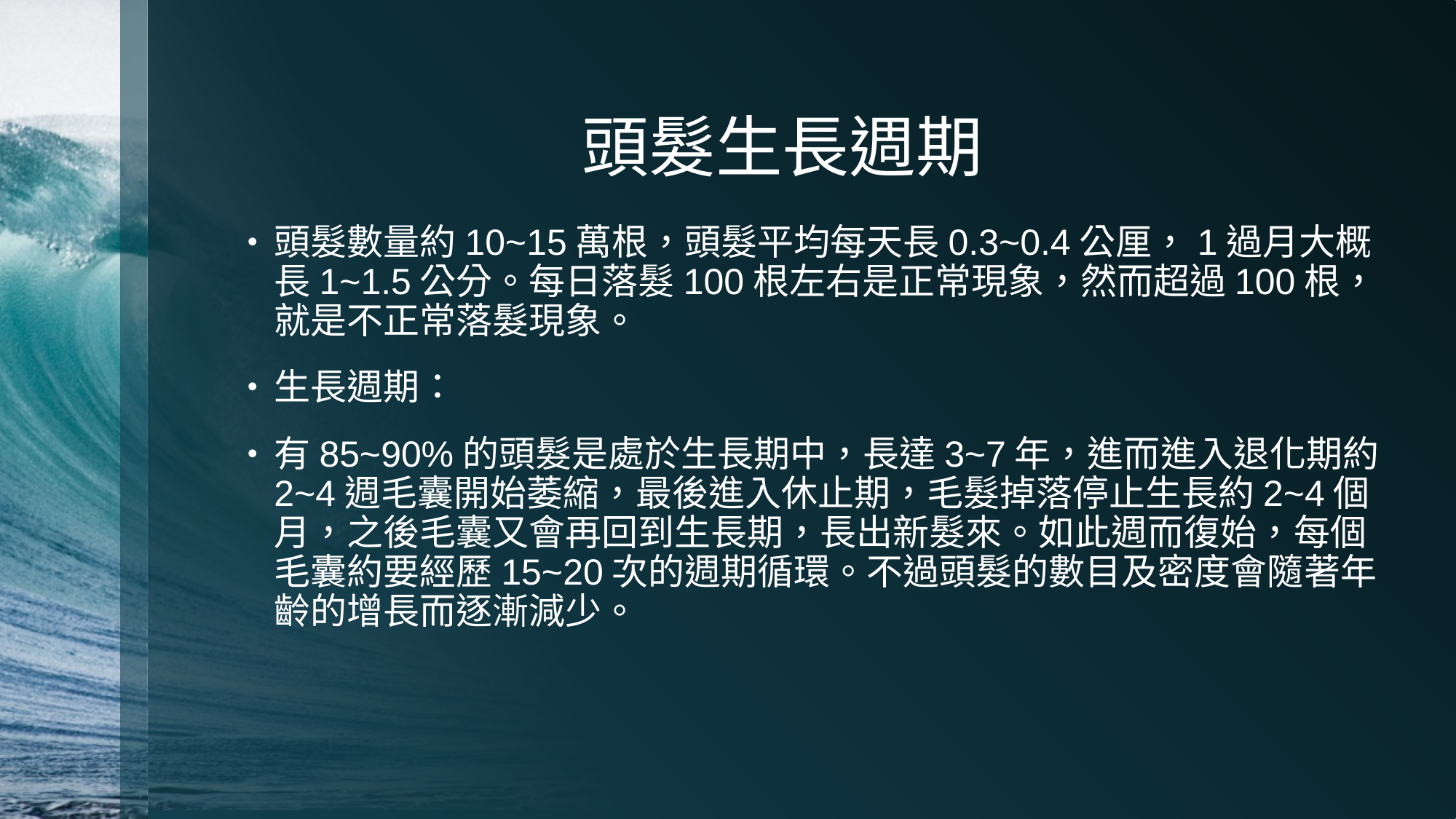

# 頭髮生長週期
頭髮數量約10~15萬根，頭髮平均每天長0.3~0.4公厘，1過月大概長1~1.5公分。每日落髮100根左右是正常現象，然而超過100根，就是不正常落髮現象。
生長週期：
有85~90%的頭髮是處於生長期中，長達3~7年，進而進入退化期約2~4週毛囊開始萎縮，最後進入休止期，毛髮掉落停止生長約2~4個月，之後毛囊又會再回到生長期，長出新髮來。如此週而復始，每個毛囊約要經歷15~20次的週期循環。不過頭髮的數目及密度會隨著年齡的增長而逐漸減少。